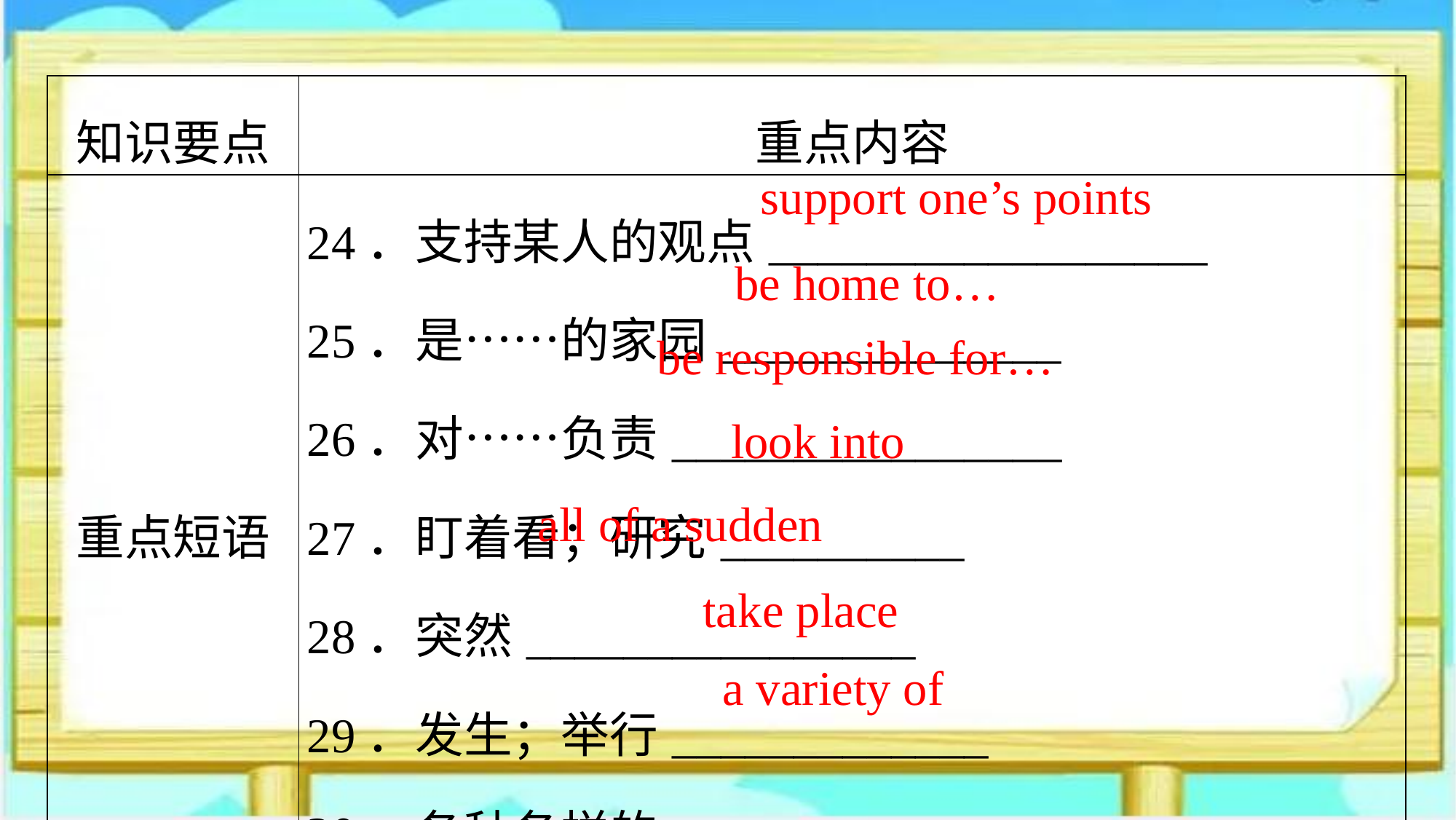

| 知识要点 | 重点内容 |
| --- | --- |
| 重点短语 | 24．支持某人的观点\_\_\_\_\_\_\_\_\_\_\_\_\_\_\_\_\_\_ 25．是……的家园\_\_\_\_\_\_\_\_\_\_\_\_\_\_ 26．对……负责\_\_\_\_\_\_\_\_\_\_\_\_\_\_\_\_ 27．盯着看；研究\_\_\_\_\_\_\_\_\_\_ 28．突然\_\_\_\_\_\_\_\_\_\_\_\_\_\_\_\_ 29．发生；举行\_\_\_\_\_\_\_\_\_\_\_\_\_ 30．各种各样的\_\_\_\_\_\_\_\_\_\_\_\_\_\_\_\_ |
support one’s points
be home to…
be responsible for…
look into
all of a sudden
take place
a variety of